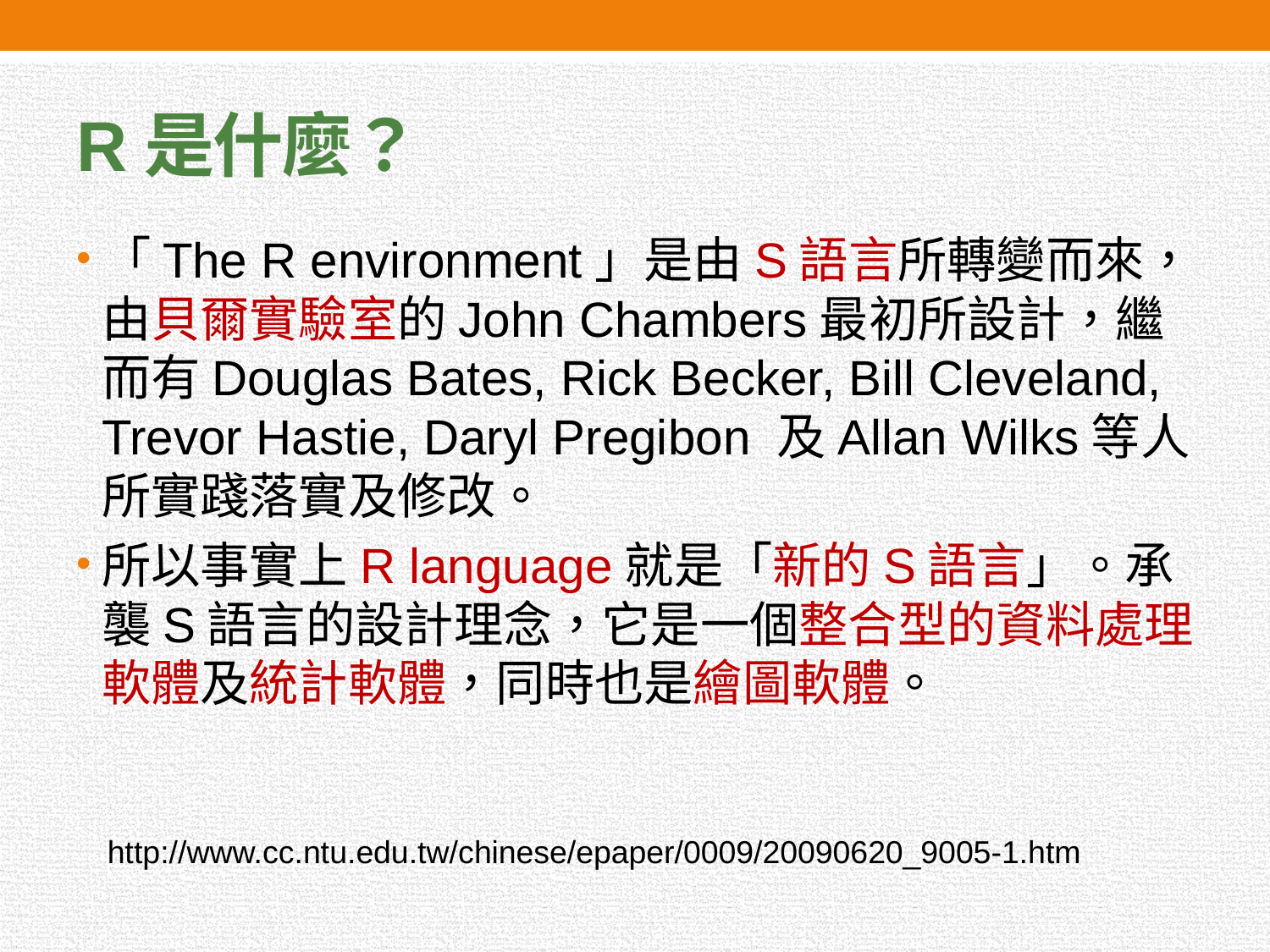

# R是什麼？
「The R environment」是由S語言所轉變而來，由貝爾實驗室的John Chambers最初所設計，繼而有Douglas Bates, Rick Becker, Bill Cleveland, Trevor Hastie, Daryl Pregibon 及Allan Wilks等人所實踐落實及修改。
所以事實上R language就是「新的S語言」。承襲S語言的設計理念，它是一個整合型的資料處理軟體及統計軟體，同時也是繪圖軟體。
http://www.cc.ntu.edu.tw/chinese/epaper/0009/20090620_9005-1.htm